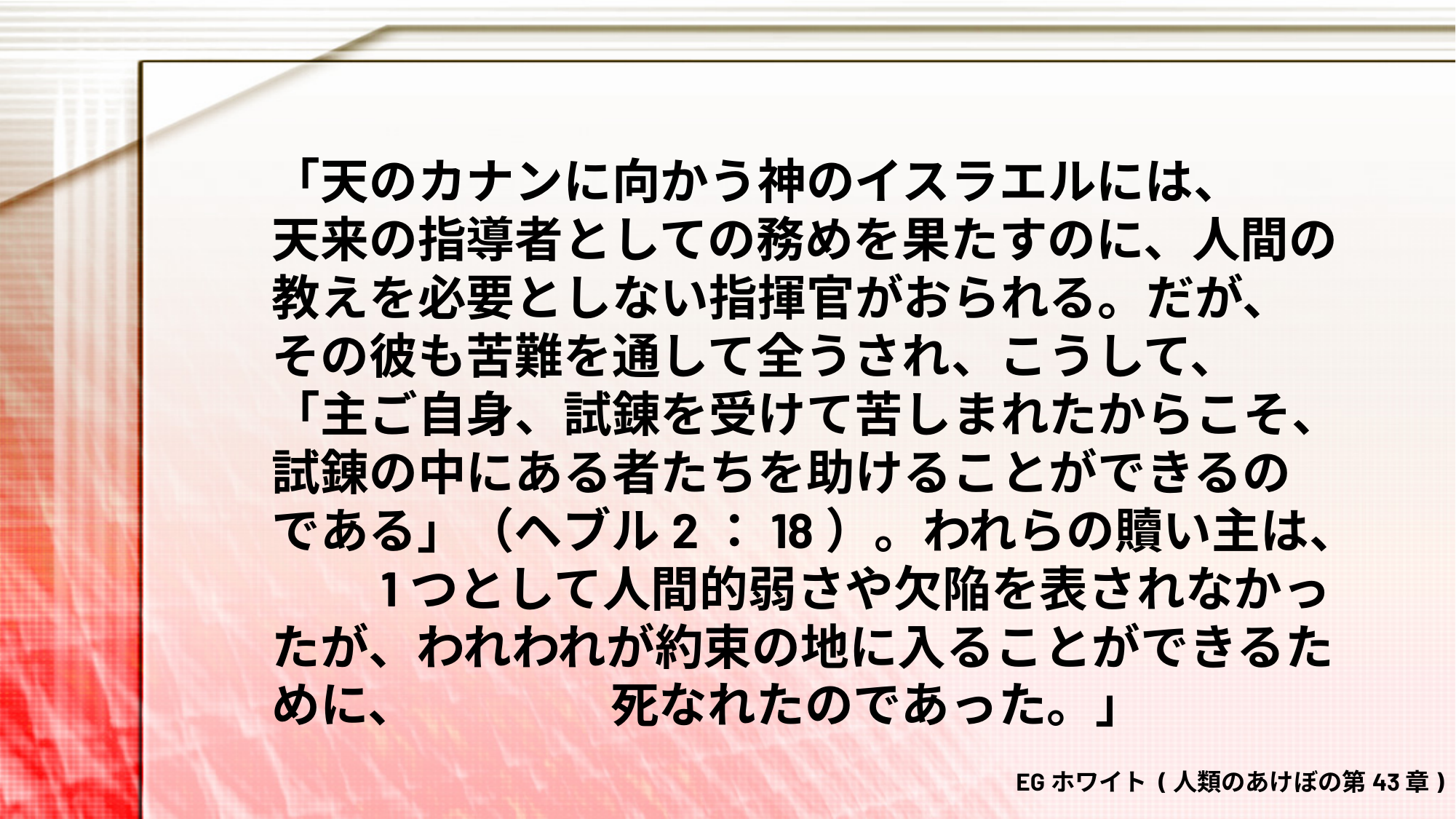

「天のカナンに向かう神のイスラエルには、　　天来の指導者としての務めを果たすのに、人間の教えを必要としない指揮官がおられる。だが、　その彼も苦難を通して全うされ、こうして、　「主ご自身、試錬を受けて苦しまれたからこそ、試錬の中にある者たちを助けることができるの　である」（ヘブル2：18）。われらの贖い主は、　　1つとして人間的弱さや欠陥を表されなかったが、われわれが約束の地に入ることができるために、　　　　死なれたのであった。」
EGホワイト (人類のあけぼの第43章)